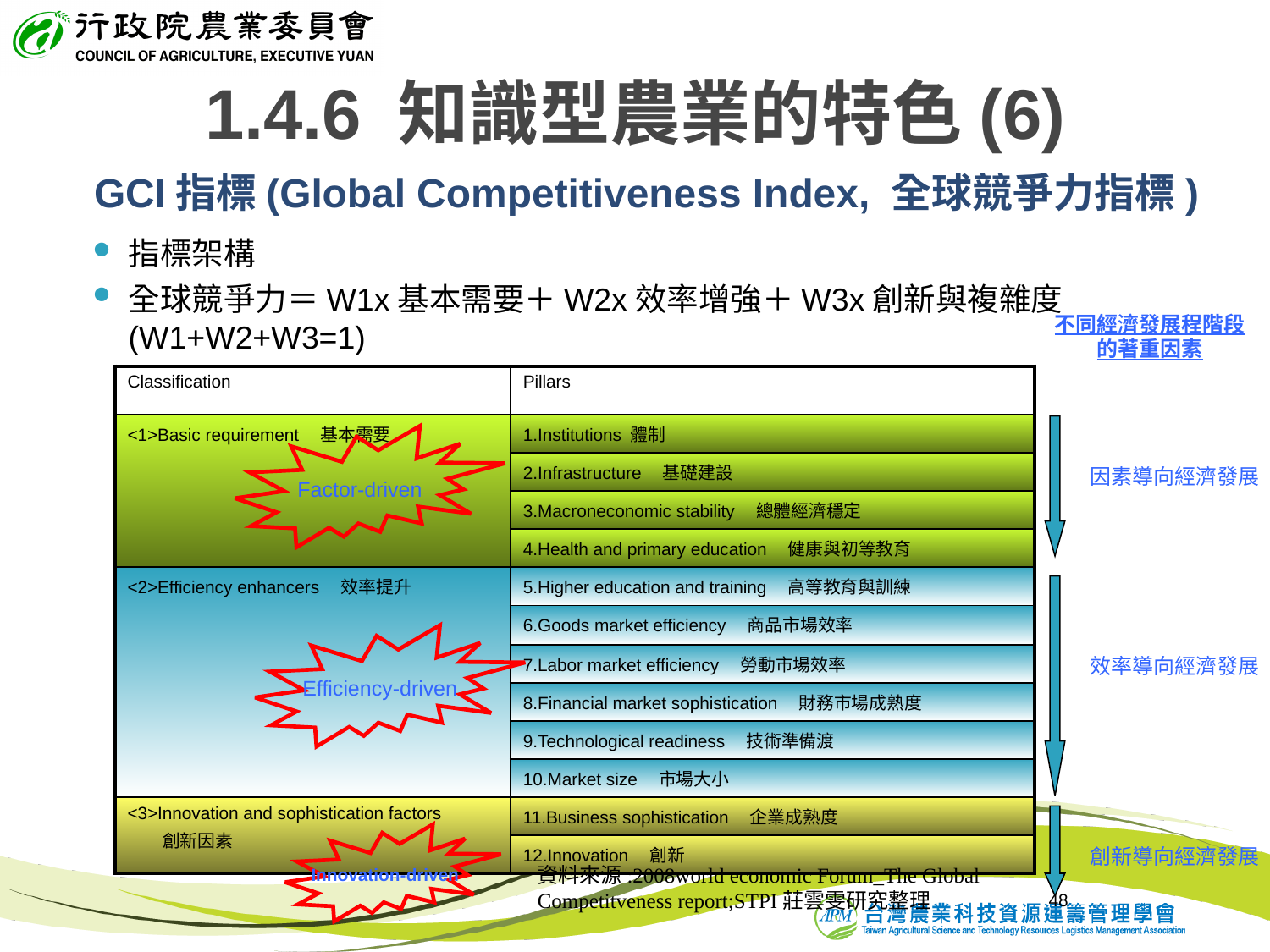

1.4.6 知識型農業的特色(6)
# GCI指標(Global Competitiveness Index, 全球競爭力指標)
指標架構
全球競爭力＝W1x基本需要＋W2x效率增強＋W3x創新與複雜度　(W1+W2+W3=1)

不同經濟發展程階段
的著重因素
| Classification | Pillars |
| --- | --- |
| <1>Basic requirement　基本需要 | 1.Institutions 體制 |
|  | 2.Infrastructure　基礎建設 |
|  | 3.Macroneconomic stability　總體經濟穩定 |
|  | 4.Health and primary education　健康與初等教育 |
| <2>Efficiency enhancers　效率提升 | 5.Higher education and training　高等教育與訓練 |
|  | 6.Goods market efficiency　商品市場效率 |
|  | 7.Labor market efficiency　勞動市場效率 |
|  | 8.Financial market sophistication　財務市場成熟度 |
|  | 9.Technological readiness　技術準備渡 |
|  | 10.Market size　市場大小 |
| <3>Innovation and sophistication factors 　　創新因素 | 11.Business sophistication　企業成熟度 |
|  | 12.Innovation　創新 |
因素導向經濟發展

Factor-driven
Efficiency-driven
Innovation-driven

效率導向經濟發展
創新導向經濟發展

資料來源:2008world economic Forum_The Global Competitveness report;STPI莊雲雯研究整理
48